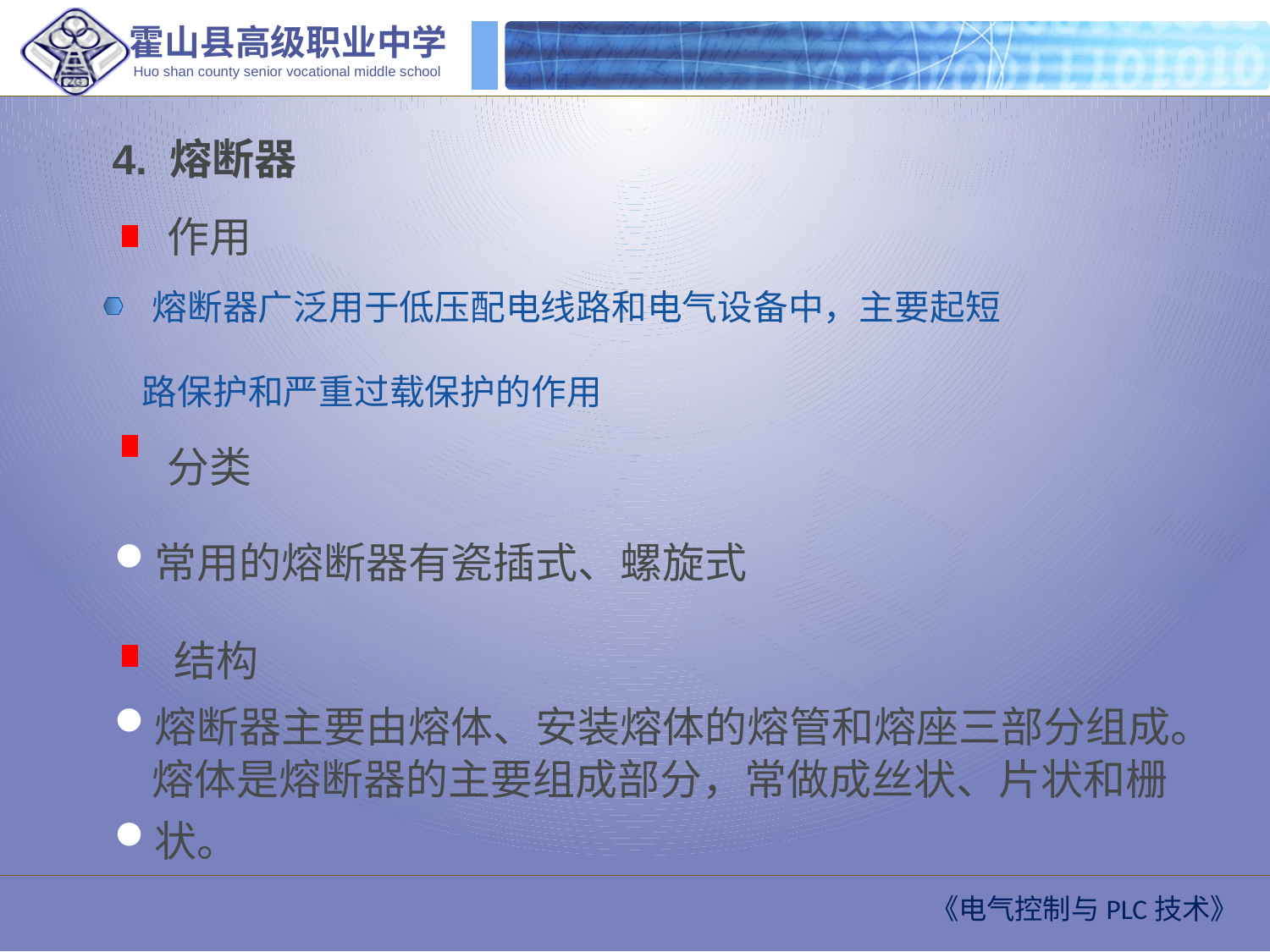

4. 熔断器
作用

熔断器广泛用于低压配电线路和电气设备中，主要起短
    路保护和严重过载保护的作用

分类

常用的熔断器有瓷插式、螺旋式

结构

熔断器主要由熔体、安装熔体的熔管和熔座三部分组成。熔体是熔断器的主要组成部分，常做成丝状、片状和栅
状。